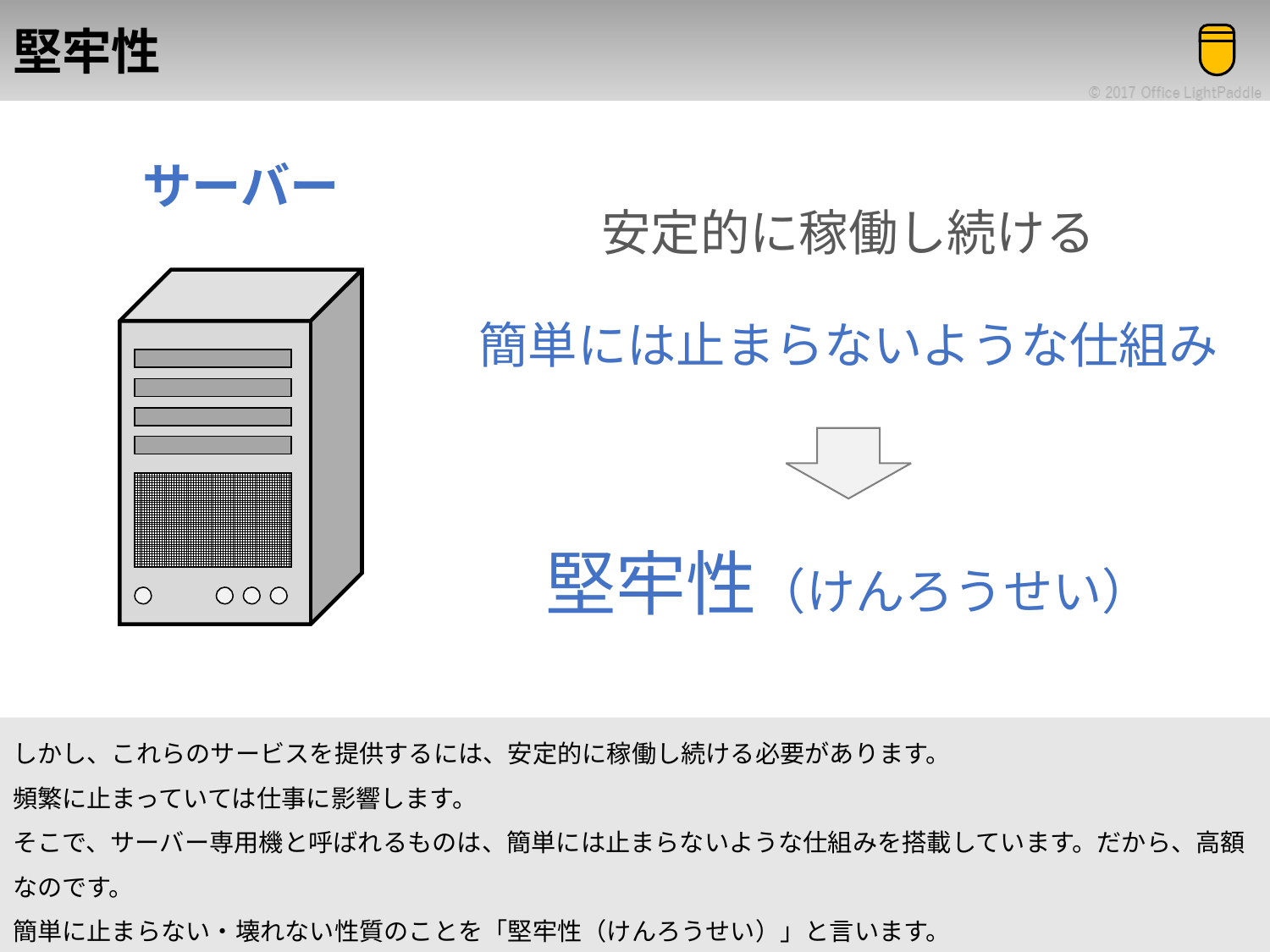

# 堅牢性

サーバー
安定的に稼働し続ける

簡単には止まらないような仕組み

堅牢性（けんろうせい）
しかし、これらのサービスを提供するには、安定的に稼働し続ける必要があります。
頻繁に止まっていては仕事に影響します。
そこで、サーバー専用機と呼ばれるものは、簡単には止まらないような仕組みを搭載しています。だから、高額なのです。
簡単に止まらない・壊れない性質のことを「堅牢性（けんろうせい）」と言います。